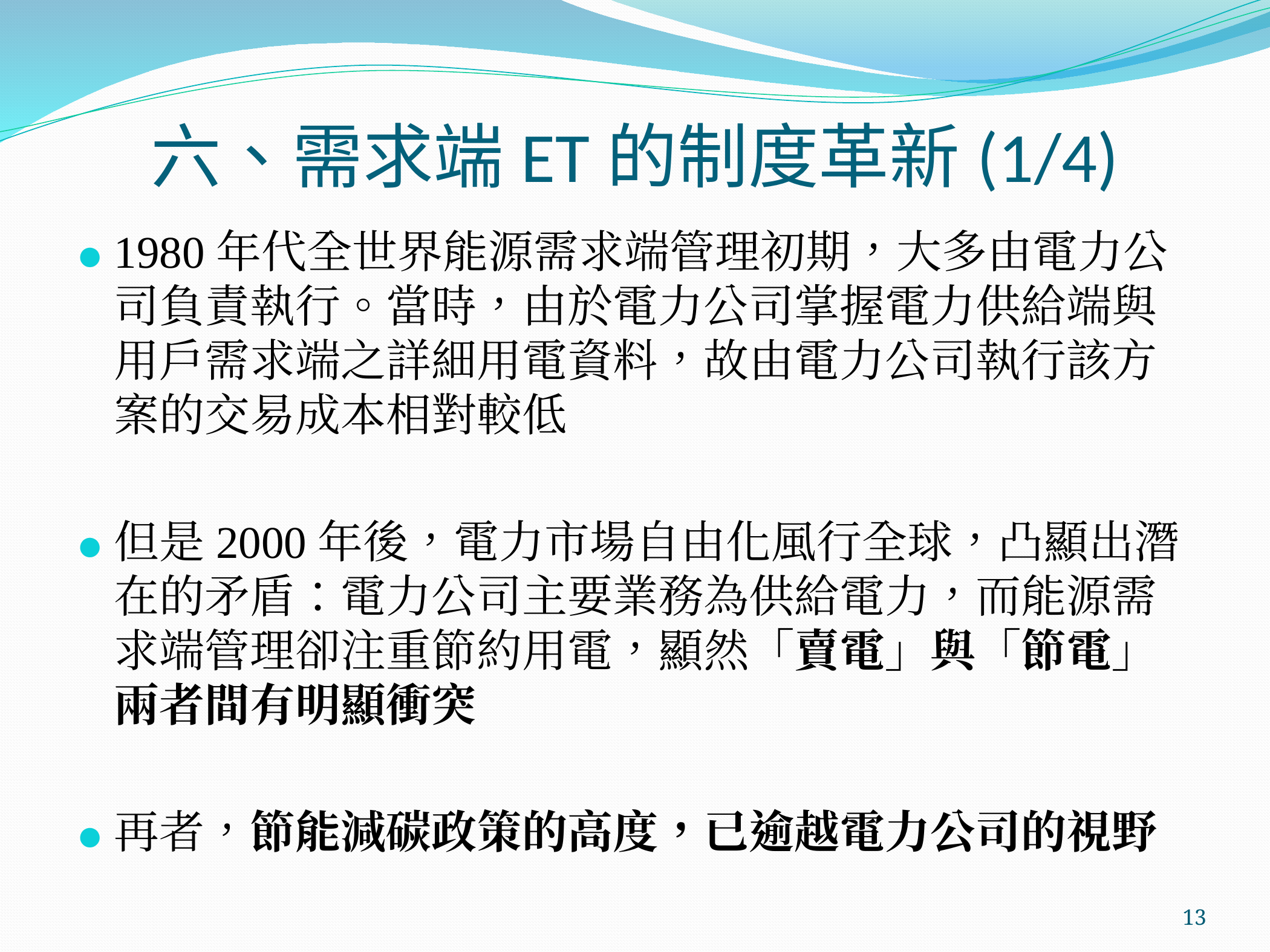

# 六、需求端ET的制度革新(1/4)
1980年代全世界能源需求端管理初期，大多由電力公司負責執行。當時，由於電力公司掌握電力供給端與用戶需求端之詳細用電資料，故由電力公司執行該方案的交易成本相對較低

但是2000年後，電力市場自由化風行全球，凸顯出潛在的矛盾：電力公司主要業務為供給電力，而能源需求端管理卻注重節約用電，顯然「賣電」與「節電」兩者間有明顯衝突

再者，節能減碳政策的高度，已逾越電力公司的視野
13